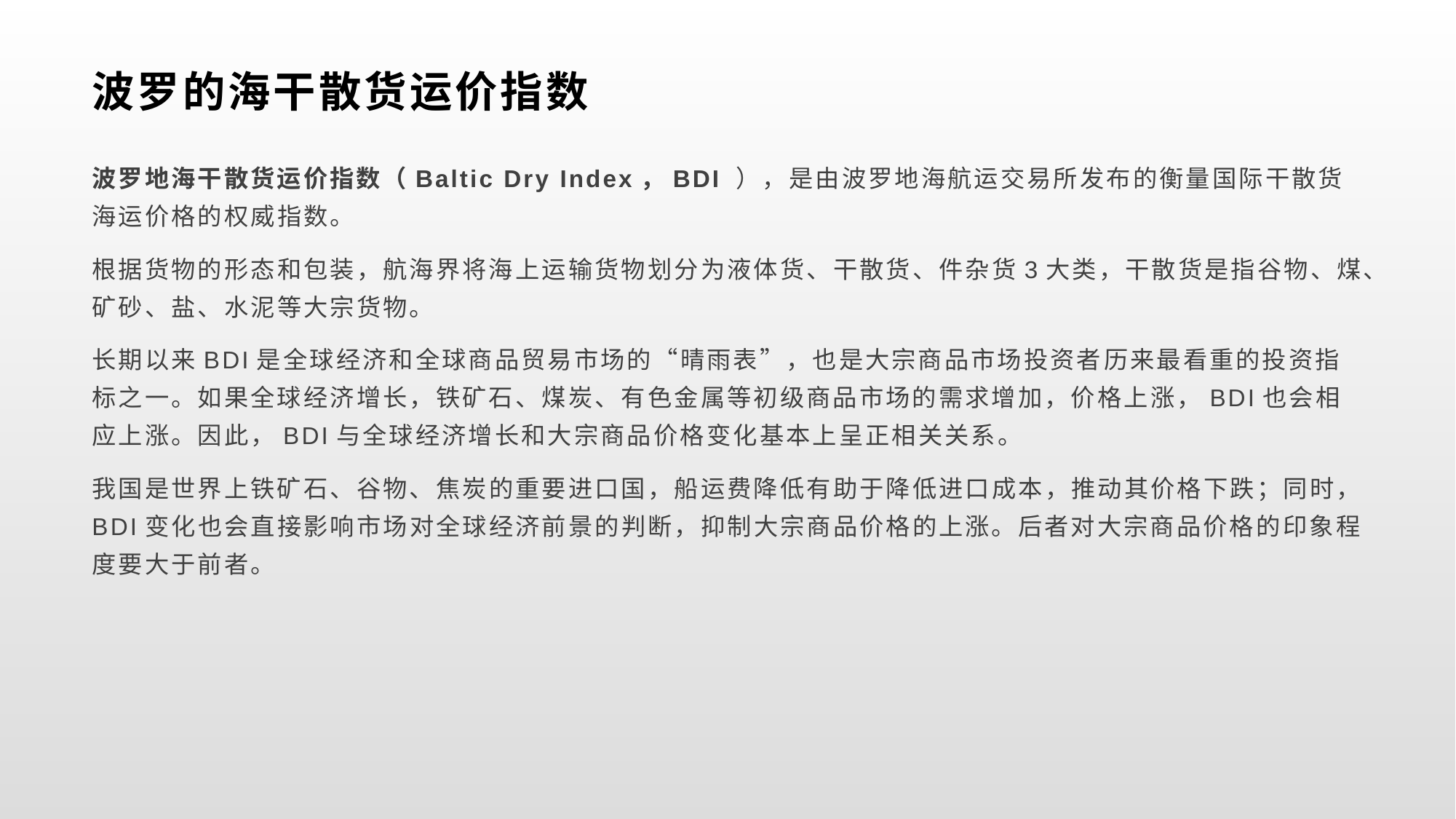

# 波罗的海干散货运价指数
波罗地海干散货运价指数（Baltic Dry Index，BDI ），是由波罗地海航运交易所发布的衡量国际干散货海运价格的权威指数。
根据货物的形态和包装，航海界将海上运输货物划分为液体货、干散货、件杂货3大类，干散货是指谷物、煤、矿砂、盐、水泥等大宗货物。
长期以来BDI是全球经济和全球商品贸易市场的“晴雨表”，也是大宗商品市场投资者历来最看重的投资指标之一。如果全球经济增长，铁矿石、煤炭、有色金属等初级商品市场的需求增加，价格上涨，BDI也会相应上涨。因此，BDI与全球经济增长和大宗商品价格变化基本上呈正相关关系。
我国是世界上铁矿石、谷物、焦炭的重要进口国，船运费降低有助于降低进口成本，推动其价格下跌；同时，BDI变化也会直接影响市场对全球经济前景的判断，抑制大宗商品价格的上涨。后者对大宗商品价格的印象程度要大于前者。